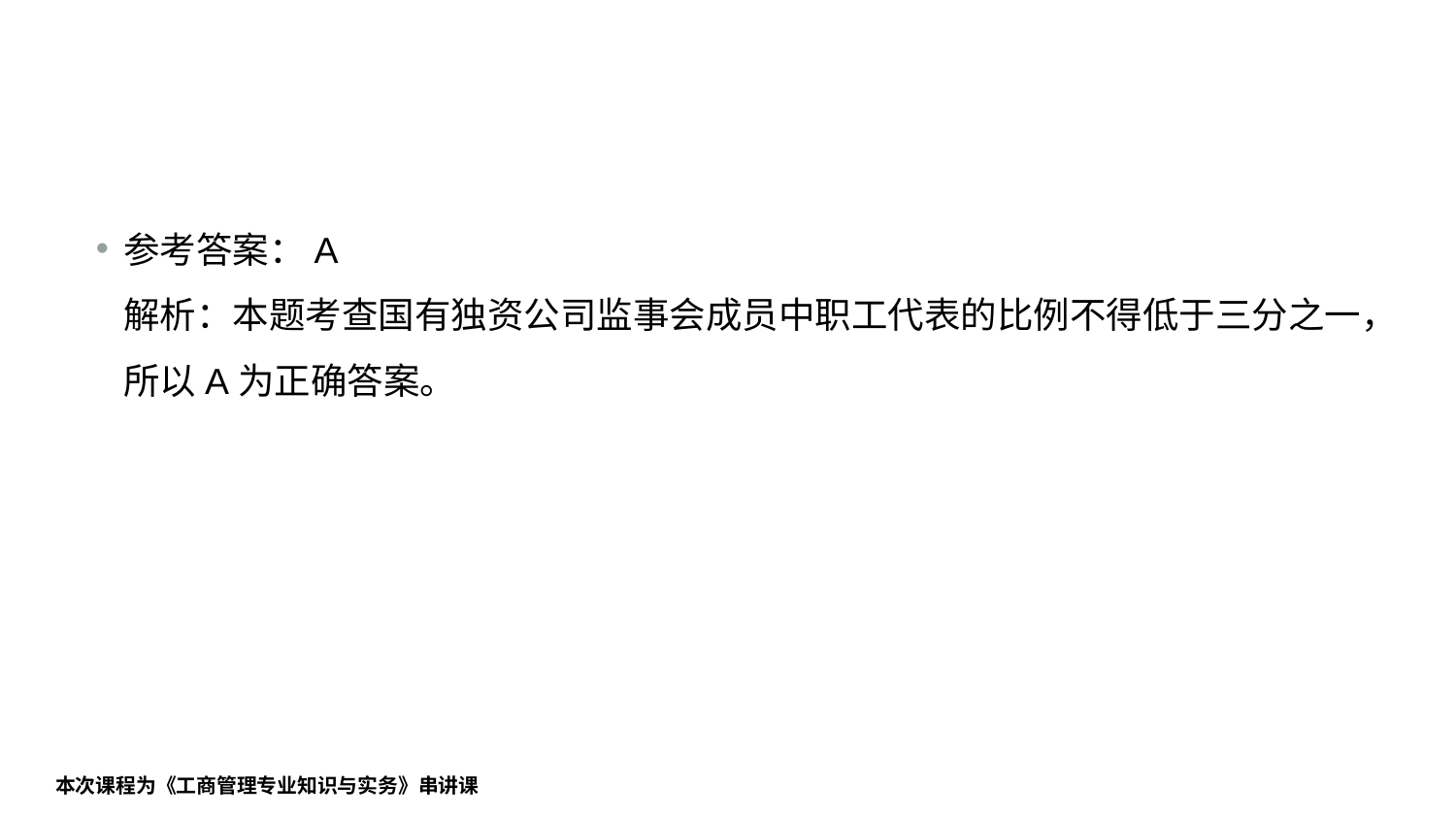

#

参考答案：A
解析：本题考查国有独资公司监事会成员中职工代表的比例不得低于三分之一，所以A为正确答案。